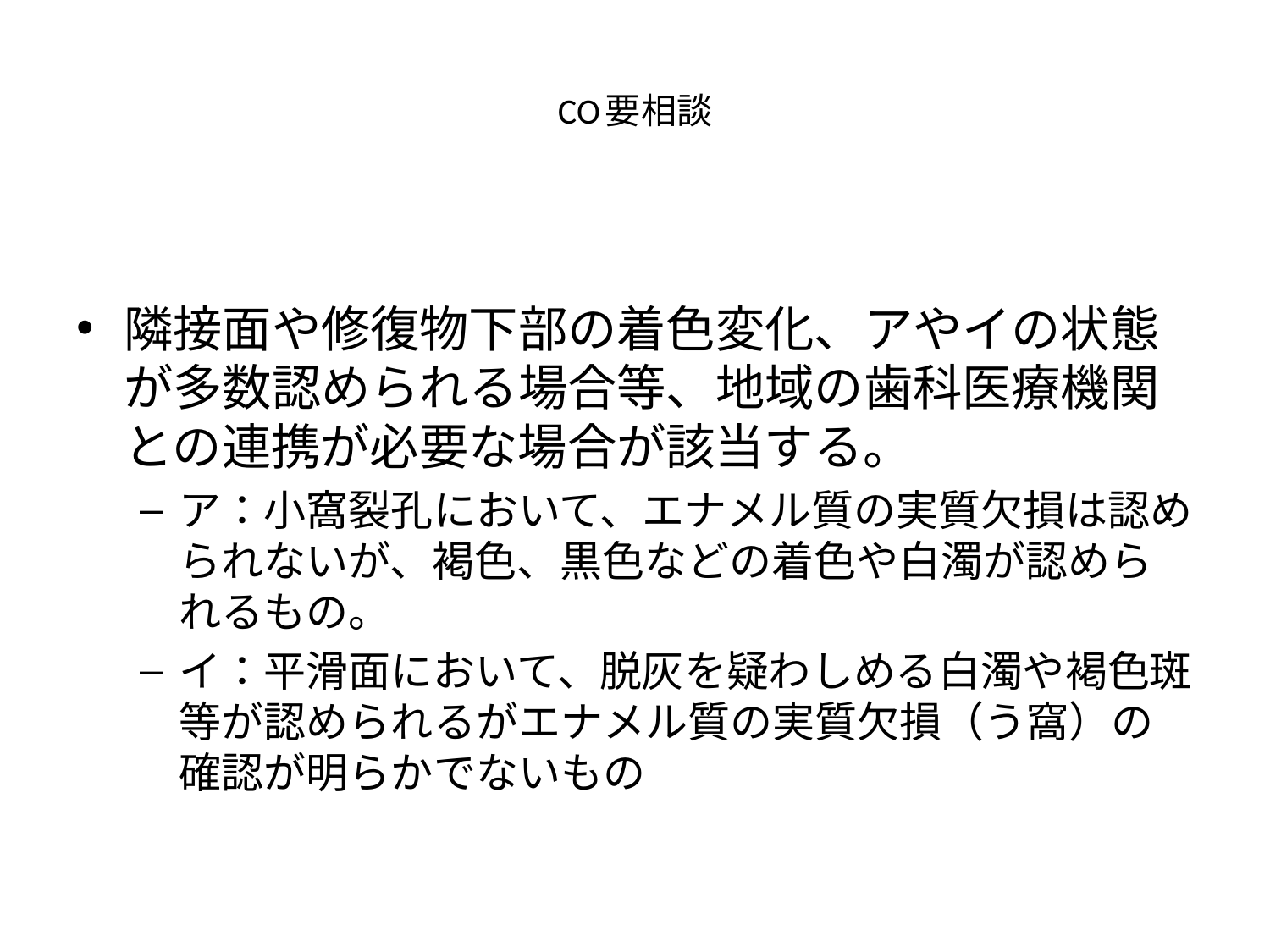

# CO要相談

隣接面や修復物下部の着色変化、アやイの状態が多数認められる場合等、地域の歯科医療機関との連携が必要な場合が該当する。
ア：小窩裂孔において、エナメル質の実質欠損は認められないが、褐色、黒色などの着色や白濁が認められるもの。
イ：平滑面において、脱灰を疑わしめる白濁や褐色斑等が認められるがエナメル質の実質欠損（う窩）の確認が明らかでないもの